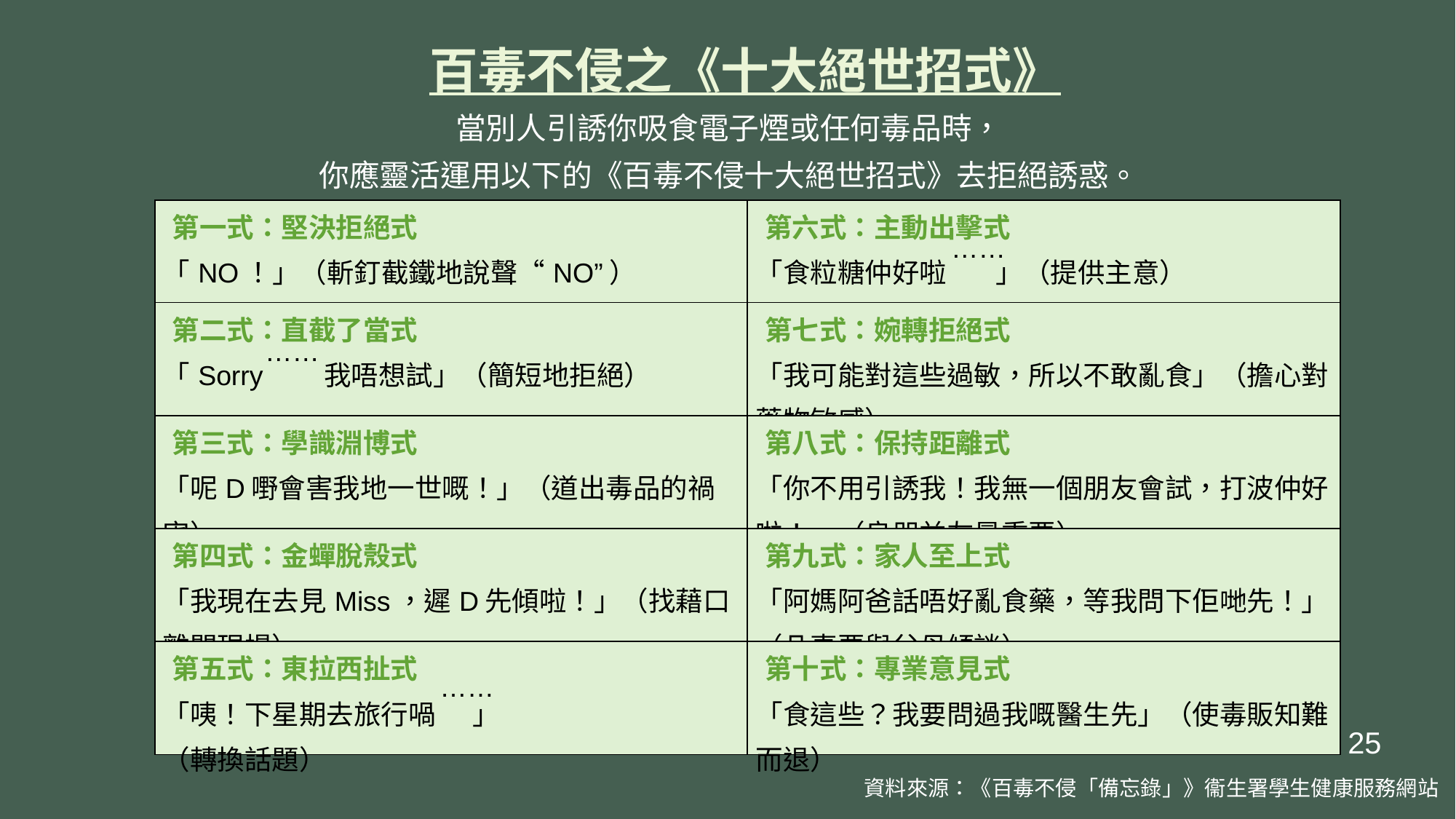

百毒不侵之《十大絕世招式》
當別人引誘你吸食電子煙或任何毒品時，
你應靈活運用以下的《百毒不侵十大絕世招式》去拒絕誘惑。
| 第一式：堅決拒絕式 「NO！」（斬釘截鐵地說聲“NO”） | 第六式：主動出擊式 「食粒糖仲好啦 」（提供主意） |
| --- | --- |
| 第二式：直截了當式 「Sorry 我唔想試」（簡短地拒絕） | 第七式：婉轉拒絕式 「我可能對這些過敏，所以不敢亂食」（擔心對藥物敏感） |
| 第三式：學識淵博式 「呢D嘢會害我地一世嘅！」（道出毒品的禍害） | 第八式：保持距離式 「你不用引誘我！我無一個朋友會試，打波仲好啦！」（良朋益友最重要） |
| 第四式：金蟬脫殼式 「我現在去見Miss，遲D先傾啦！」（找藉口離開現場） | 第九式：家人至上式 「阿媽阿爸話唔好亂食藥，等我問下佢哋先！」（凡事要與父母傾談） |
| 第五式：東拉西扯式 「咦！下星期去旅行喎 」 （轉換話題） | 第十式：專業意見式 「食這些？我要問過我嘅醫生先」（使毒販知難而退） |
……
……
……
25
資料來源：《百毒不侵「備忘錄」》衞生署學生健康服務網站